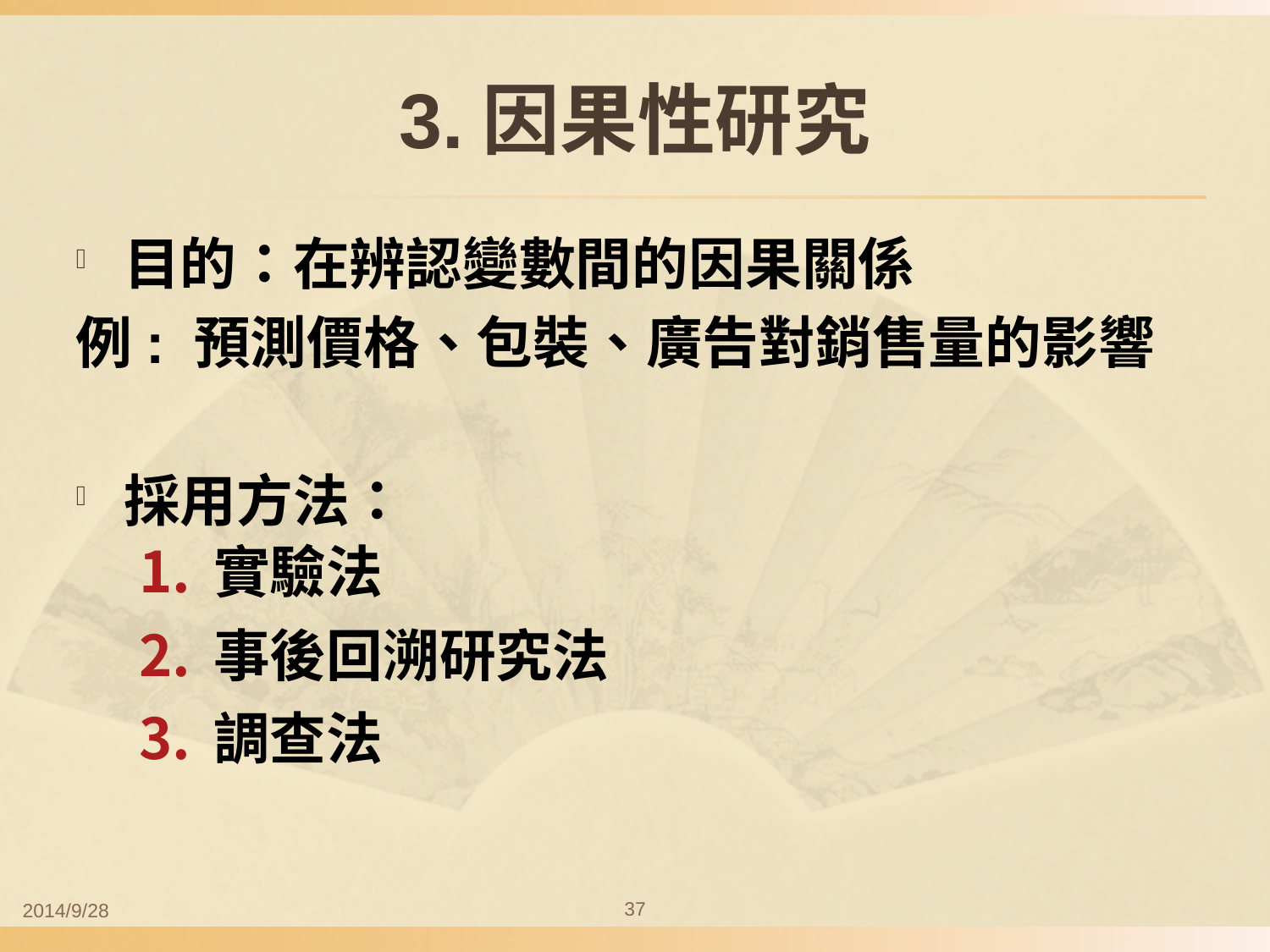

# 3.因果性研究
目的：在辨認變數間的因果關係
例: 預測價格、包裝、廣告對銷售量的影響

採用方法：
實驗法
事後回溯研究法
調查法

2014/9/28
37